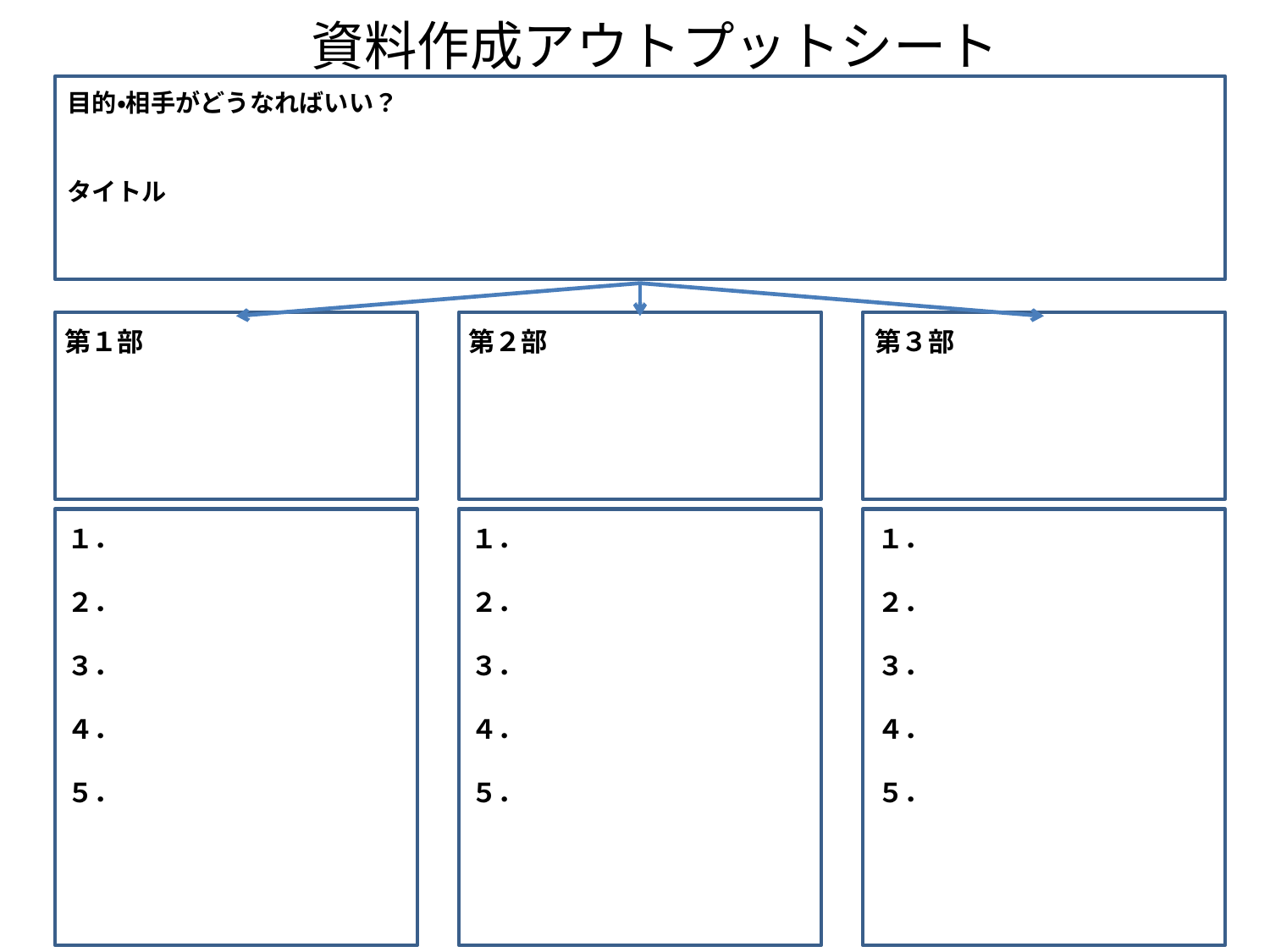

資料作成アウトプットシート

目的・相手がどうなればいい？

タイトル

第１部
第２部
第３部

１．

２．

３．

４．

５．
１．

２．

３．

４．

５．
１．

２．

３．

４．

５．